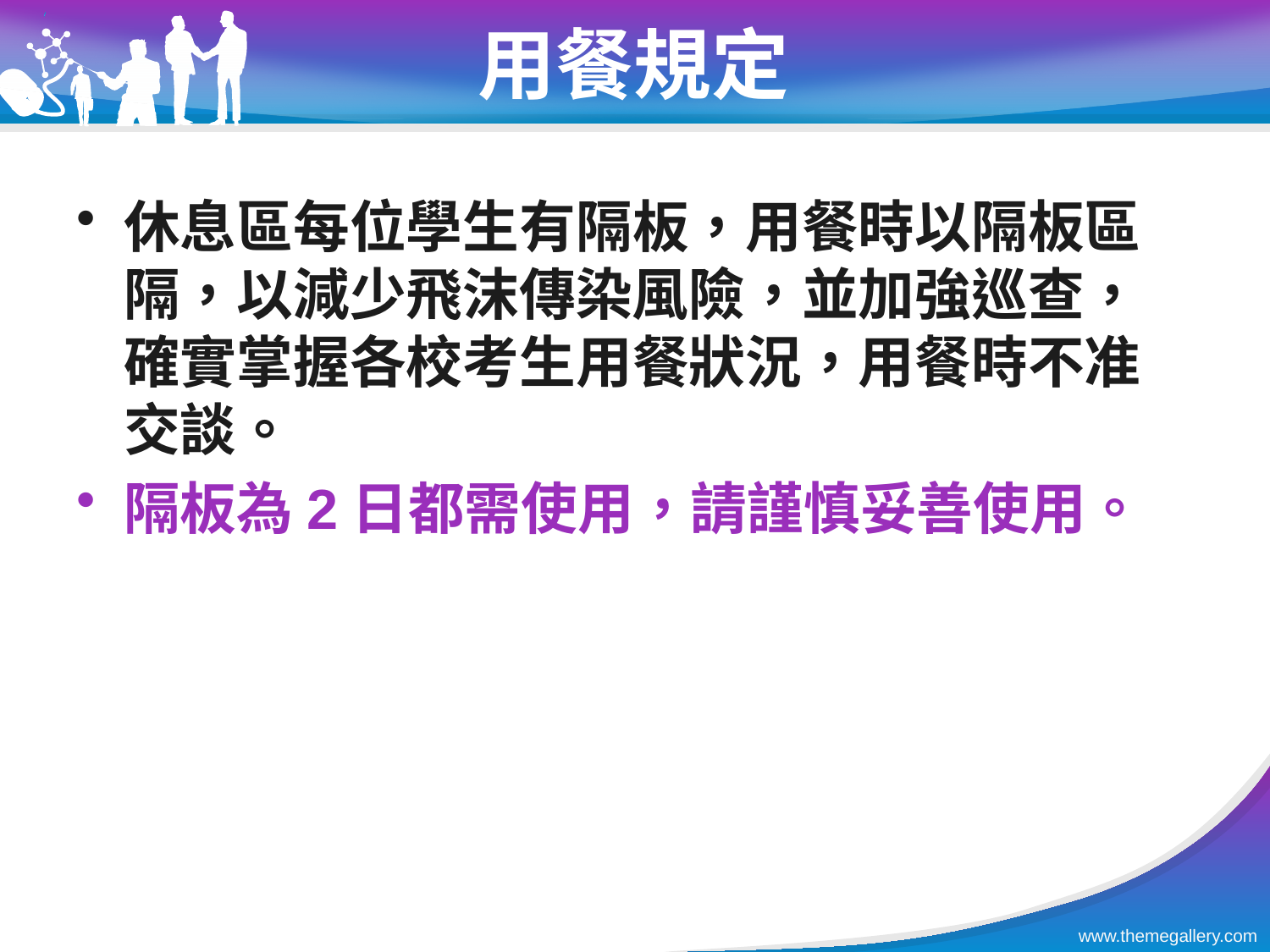

# 用餐規定
休息區每位學生有隔板，用餐時以隔板區隔，以減少飛沫傳染風險，並加強巡查，確實掌握各校考生用餐狀況，用餐時不准交談。
隔板為2日都需使用，請謹慎妥善使用。